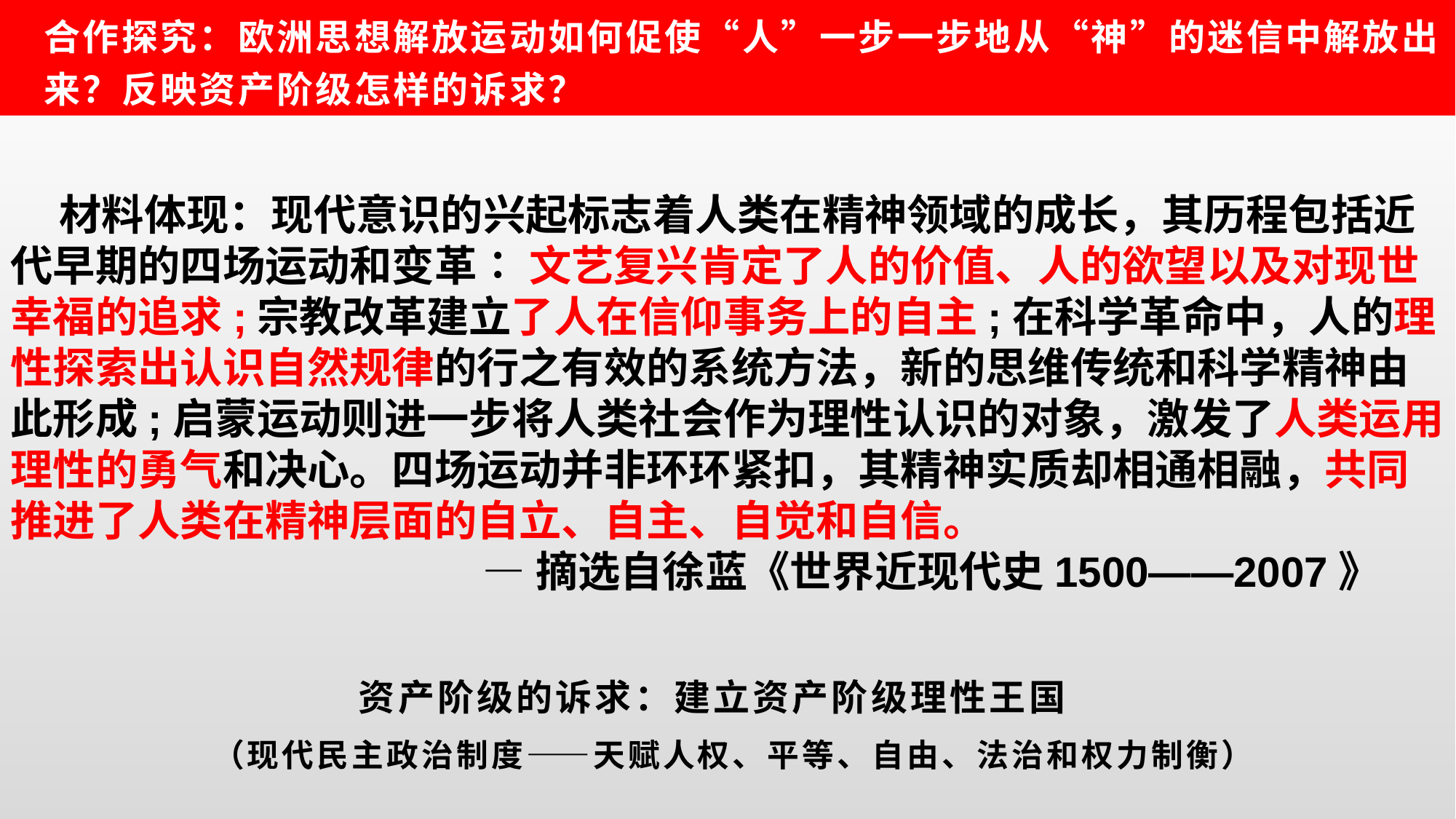

合作探究：欧洲思想解放运动如何促使“人”一步一步地从“神”的迷信中解放出来？反映资产阶级怎样的诉求？
    材料体现：现代意识的兴起标志着人类在精神领域的成长，其历程包括近代早期的四场运动和变革∶ 文艺复兴肯定了人的价值、人的欲望以及对现世幸福的追求;宗教改革建立了人在信仰事务上的自主;在科学革命中，人的理性探索出认识自然规律的行之有效的系统方法，新的思维传统和科学精神由此形成;启蒙运动则进一步将人类社会作为理性认识的对象，激发了人类运用理性的勇气和决心。四场运动并非环环紧扣，其精神实质却相通相融，共同推进了人类在精神层面的自立、自主、自觉和自信。
                                                 —摘选自徐蓝《世界近现代史1500——2007》
              资产阶级的诉求：建立资产阶级理性王国
 （现代民主政治制度——天赋人权、平等、自由、法治和权力制衡）